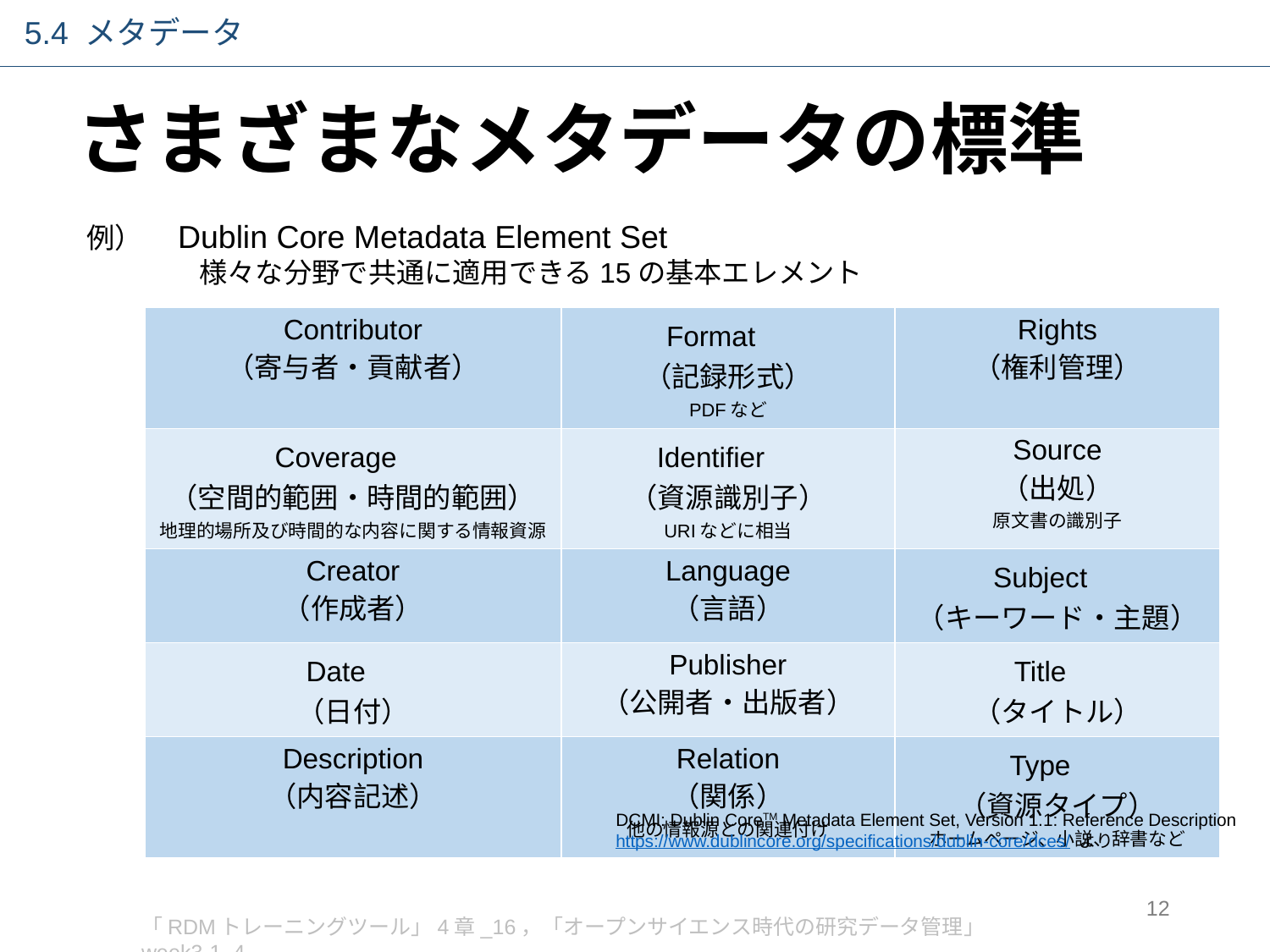

5.4 メタデータ
# さまざまなメタデータの標準
例）　Dublin Core Metadata Element Set
　　　　様々な分野で共通に適用できる15の基本エレメント
| Contributor （寄与者・貢献者） | Format　 （記録形式） PDFなど | Rights （権利管理） |
| --- | --- | --- |
| Coverage　 （空間的範囲・時間的範囲） 地理的場所及び時間的な内容に関する情報資源 | Identifier　 （資源識別子） URIなどに相当 | Source （出処） 原文書の識別子 |
| Creator （作成者） | Language （言語） | Subject　 （キーワード・主題） |
| Date　 （日付） | Publisher （公開者・出版者） | Title　 （タイトル） |
| Description （内容記述） | Relation （関係） 他の情報源との関連付け | Type　 （資源タイプ） ホームページ、小説、辞書など |
DCMI: Dublin CoreTM Metadata Element Set, Version 1.1: Reference Description
https://www.dublincore.org/specifications/dublin-core/dces/ より
12
「RDMトレーニングツール」4章_16，「オープンサイエンス時代の研究データ管理」 week3-1_4